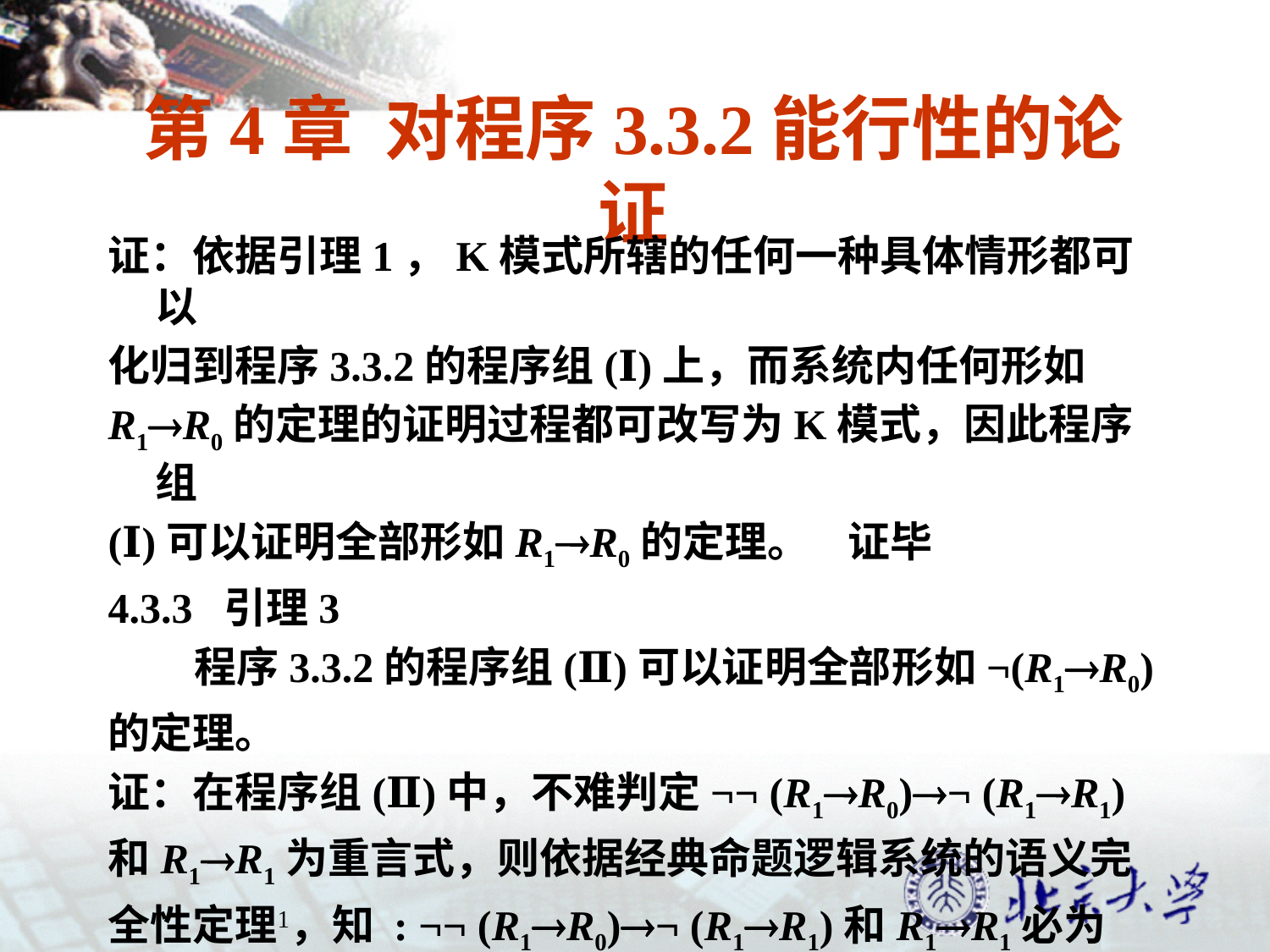

# 第4章  对程序3.3.2能行性的论证
证：依据引理1，K模式所辖的任何一种具体情形都可以
化归到程序3.3.2的程序组(Ⅰ)上，而系统内任何形如
R1→R0的定理的证明过程都可改写为K模式，因此程序组
(Ⅰ)可以证明全部形如R1→R0的定理。    证毕
4.3.3  引理3
        程序3.3.2的程序组(Ⅱ)可以证明全部形如¬(R1→R0)
的定理。
证：在程序组(Ⅱ)中，不难判定¬¬ (R1→R0)→¬ (R1→R1)
和R1→R1为重言式，则依据经典命题逻辑系统的语义完
全性定理[1]，知 : ¬¬ (R1→R0)→¬ (R1→R1)和R1→R1必为